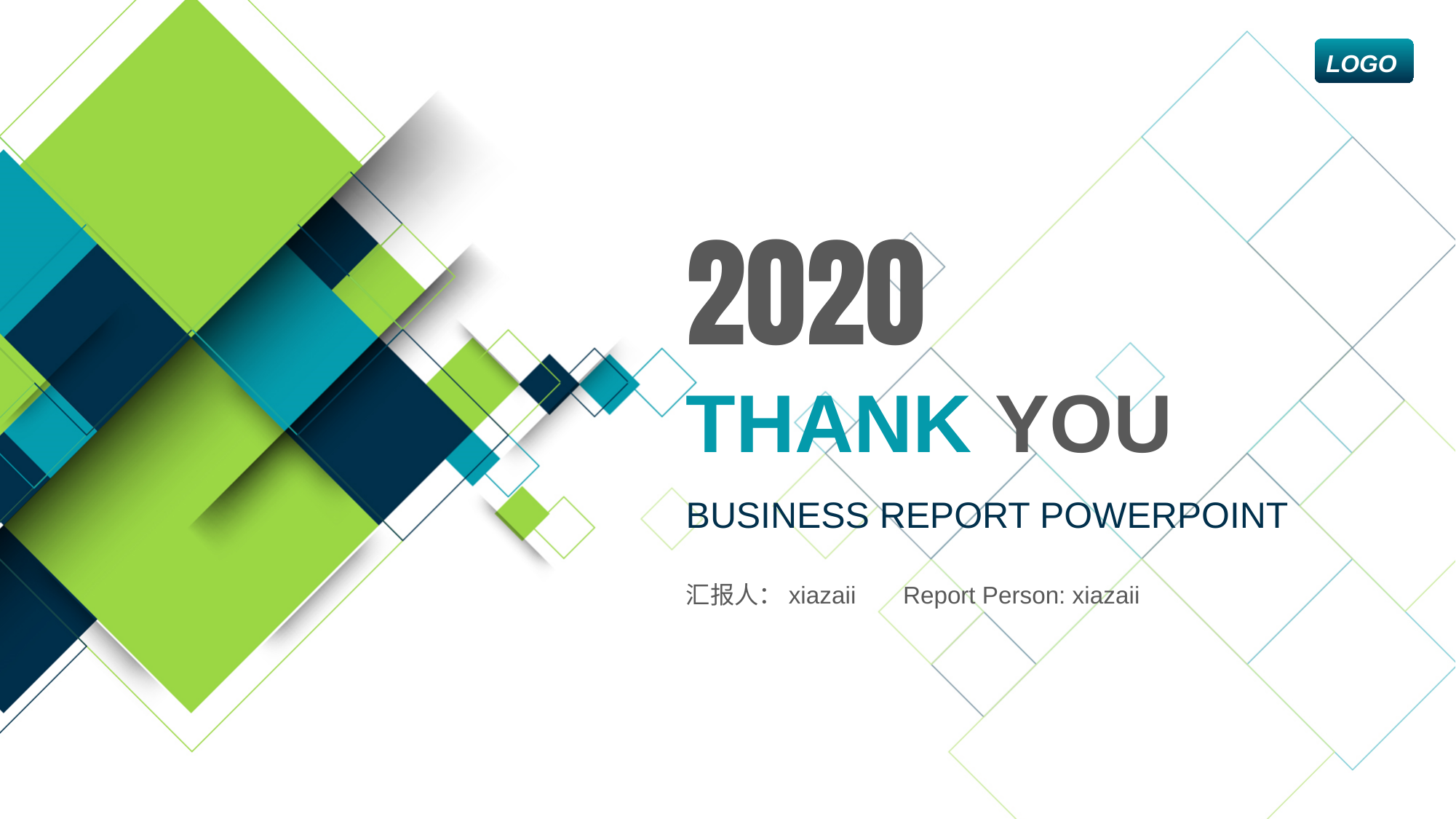

LOGO
2020
Thank you
BUSINESS REPORT POWERPOINT
汇报人：xiazaii       Report Person: xiazaii